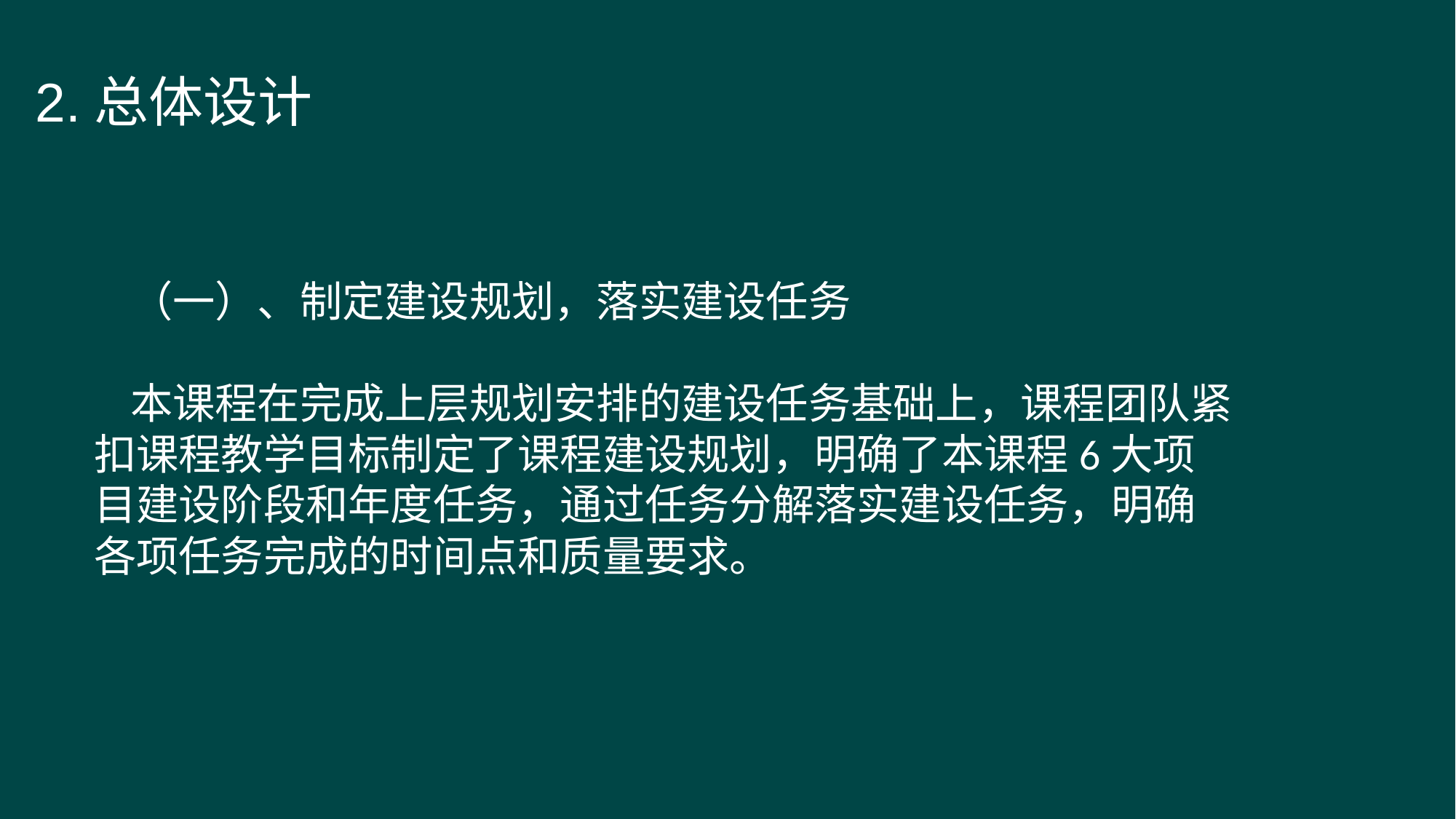

2.总体设计

（一）、制定建设规划，落实建设任务

本课程在完成上层规划安排的建设任务基础上，课程团队紧扣课程教学目标制定了课程建设规划，明确了本课程6大项目建设阶段和年度任务，通过任务分解落实建设任务，明确各项任务完成的时间点和质量要求。